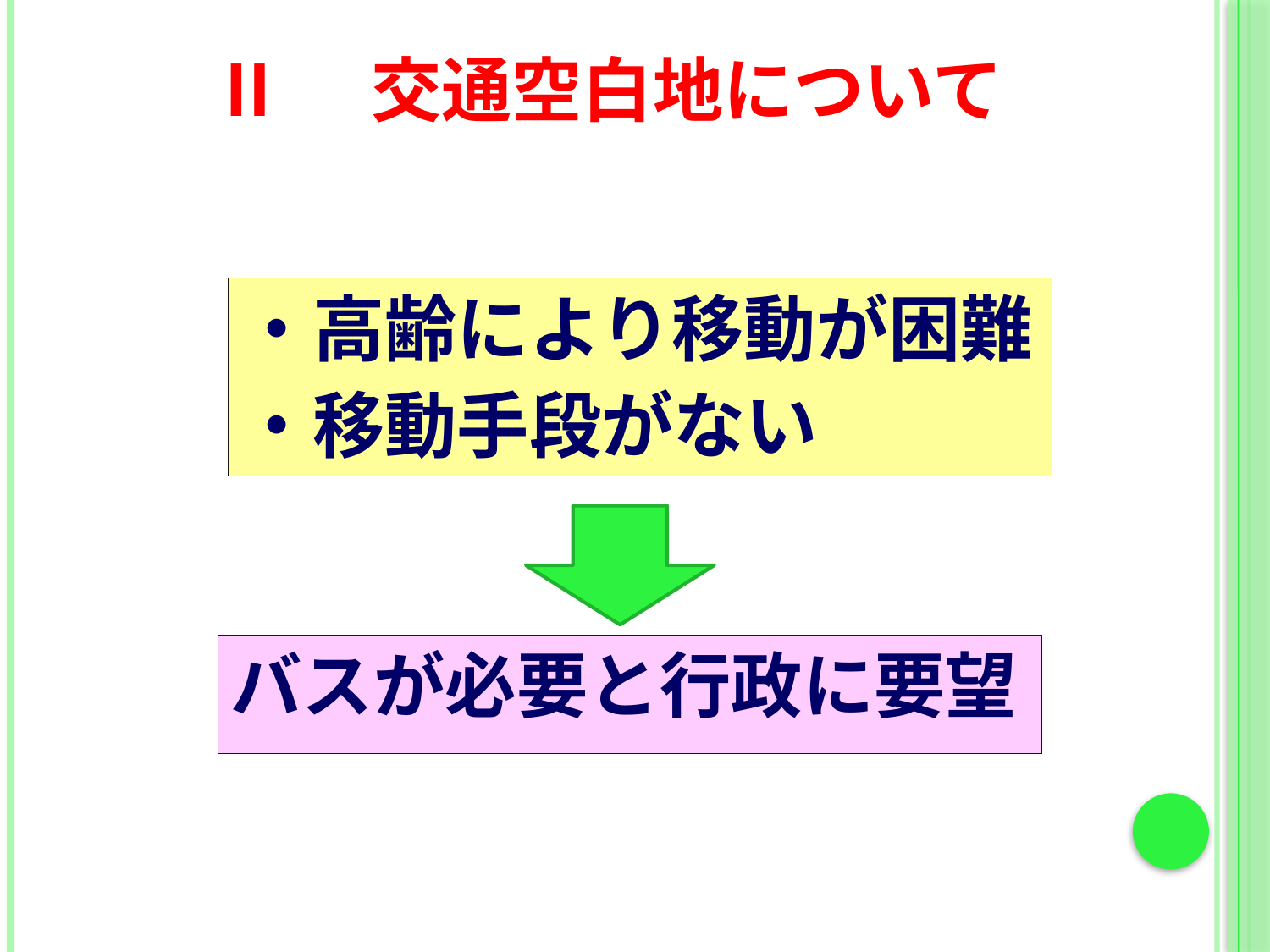

Ⅱ　交通空白地について

・高齢により移動が困難
・移動手段がない

バスが必要と行政に要望